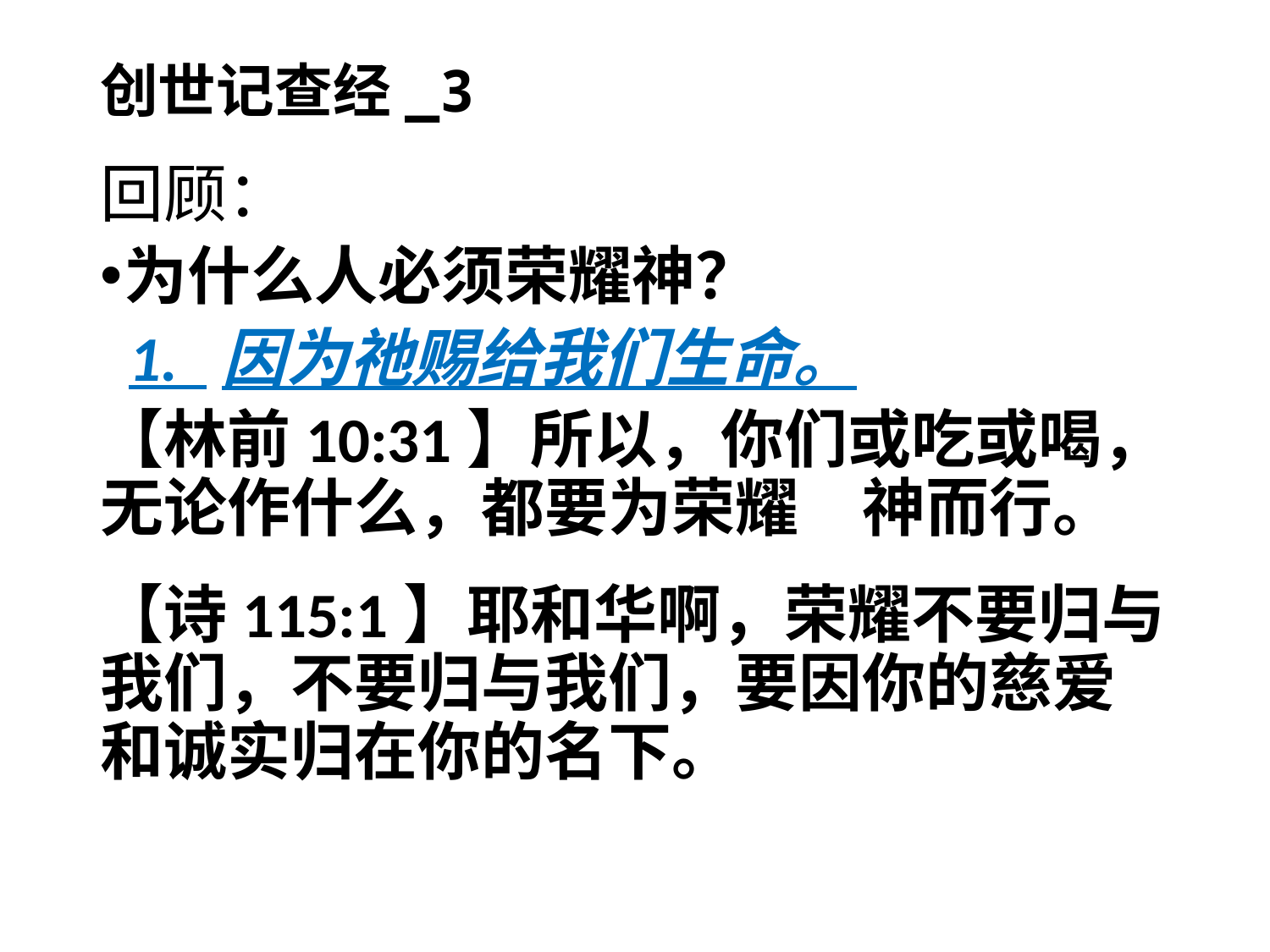

# 创世记查经_3
回顾：
为什么人必须荣耀神？
  1.  因为祂赐给我们生命。
【林前10:31】所以，你们或吃或喝，无论作什么，都要为荣耀　神而行。

【诗115:1】耶和华啊，荣耀不要归与我们，不要归与我们，要因你的慈爱和诚实归在你的名下。